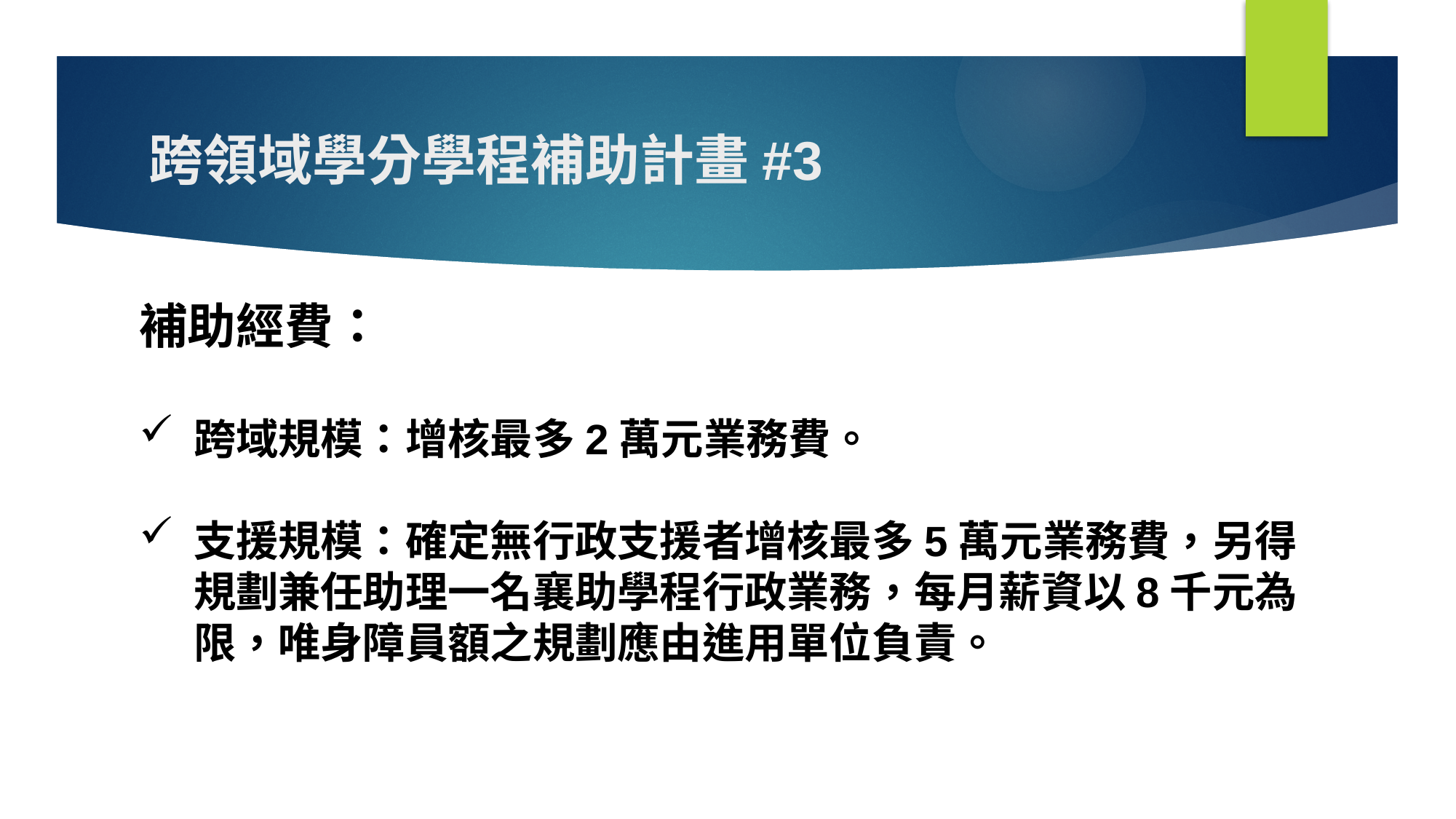

# 跨領域學分學程補助計畫#3
補助經費：

跨域規模：增核最多2萬元業務費。

支援規模：確定無行政支援者增核最多5萬元業務費，另得規劃兼任助理一名襄助學程行政業務，每月薪資以8千元為限，唯身障員額之規劃應由進用單位負責。